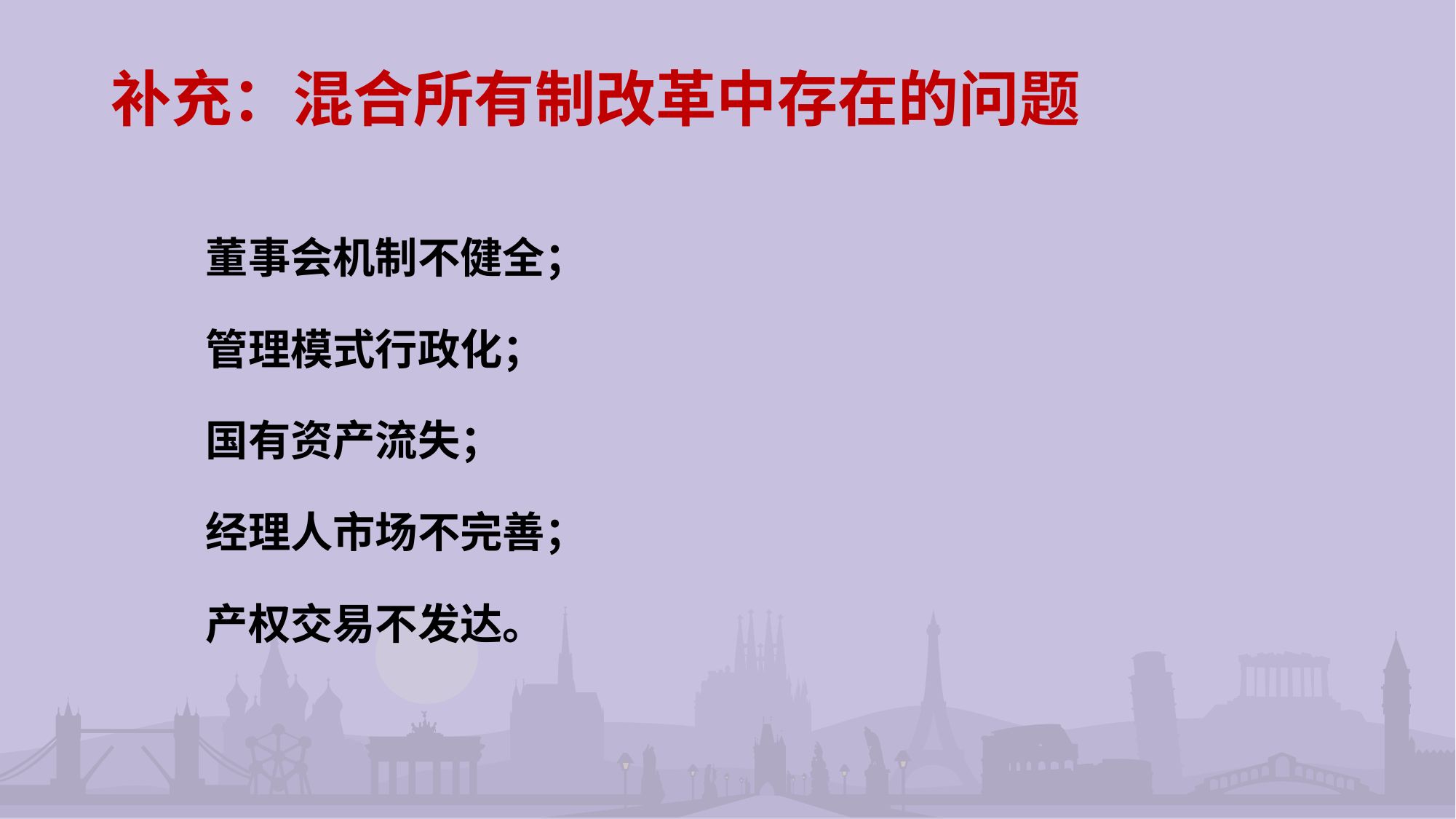

# 补充：混合所有制改革中存在的问题
董事会机制不健全；
管理模式行政化；
国有资产流失；
经理人市场不完善；
产权交易不发达。